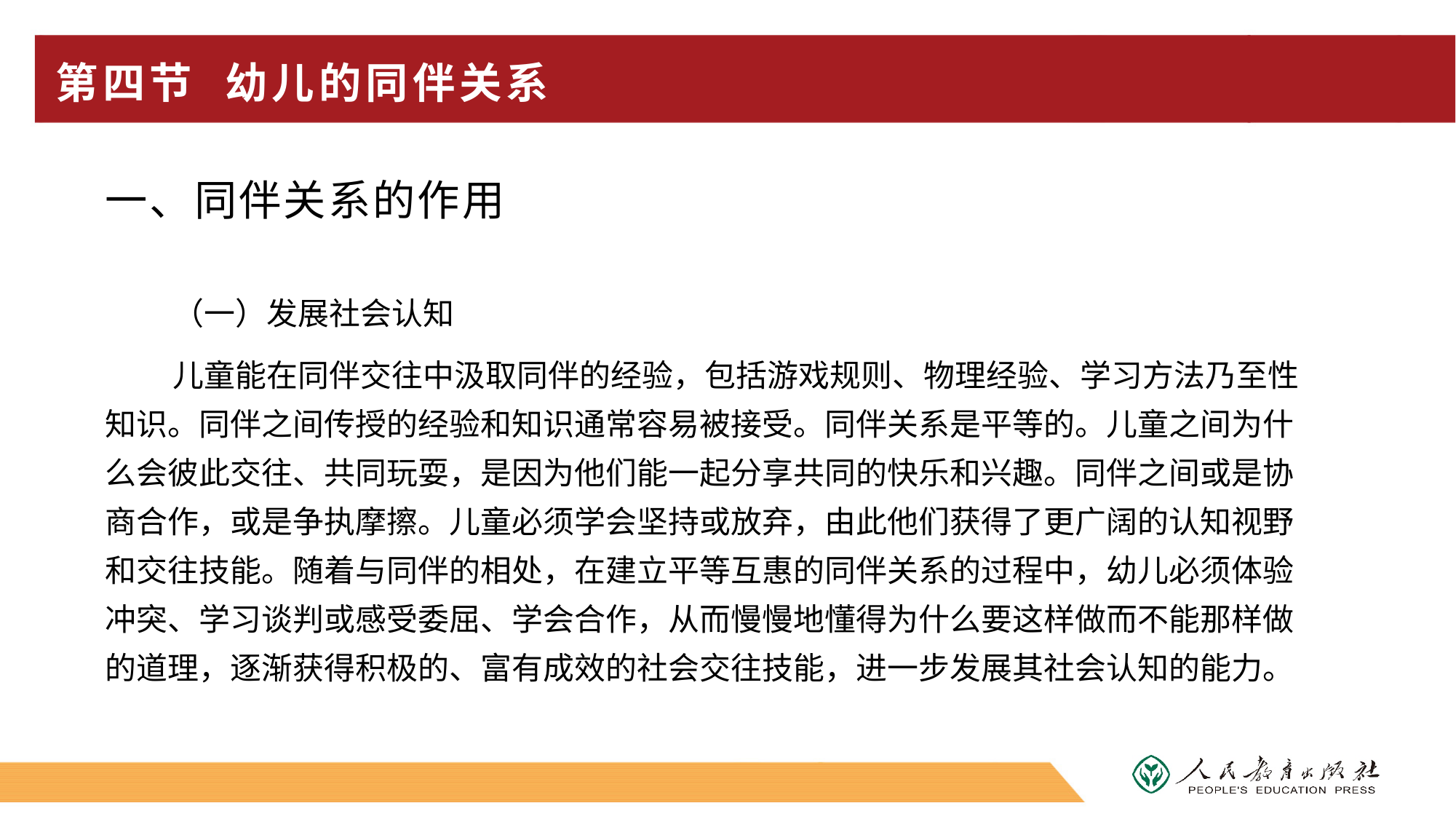

# 第四节  幼儿的同伴关系
一、同伴关系的作用
（一）发展社会认知
儿童能在同伴交往中汲取同伴的经验，包括游戏规则、物理经验、学习方法乃至性知识。同伴之间传授的经验和知识通常容易被接受。同伴关系是平等的。儿童之间为什么会彼此交往、共同玩耍，是因为他们能一起分享共同的快乐和兴趣。同伴之间或是协商合作，或是争执摩擦。儿童必须学会坚持或放弃，由此他们获得了更广阔的认知视野和交往技能。随着与同伴的相处，在建立平等互惠的同伴关系的过程中，幼儿必须体验冲突、学习谈判或感受委屈、学会合作，从而慢慢地懂得为什么要这样做而不能那样做的道理，逐渐获得积极的、富有成效的社会交往技能，进一步发展其社会认知的能力。